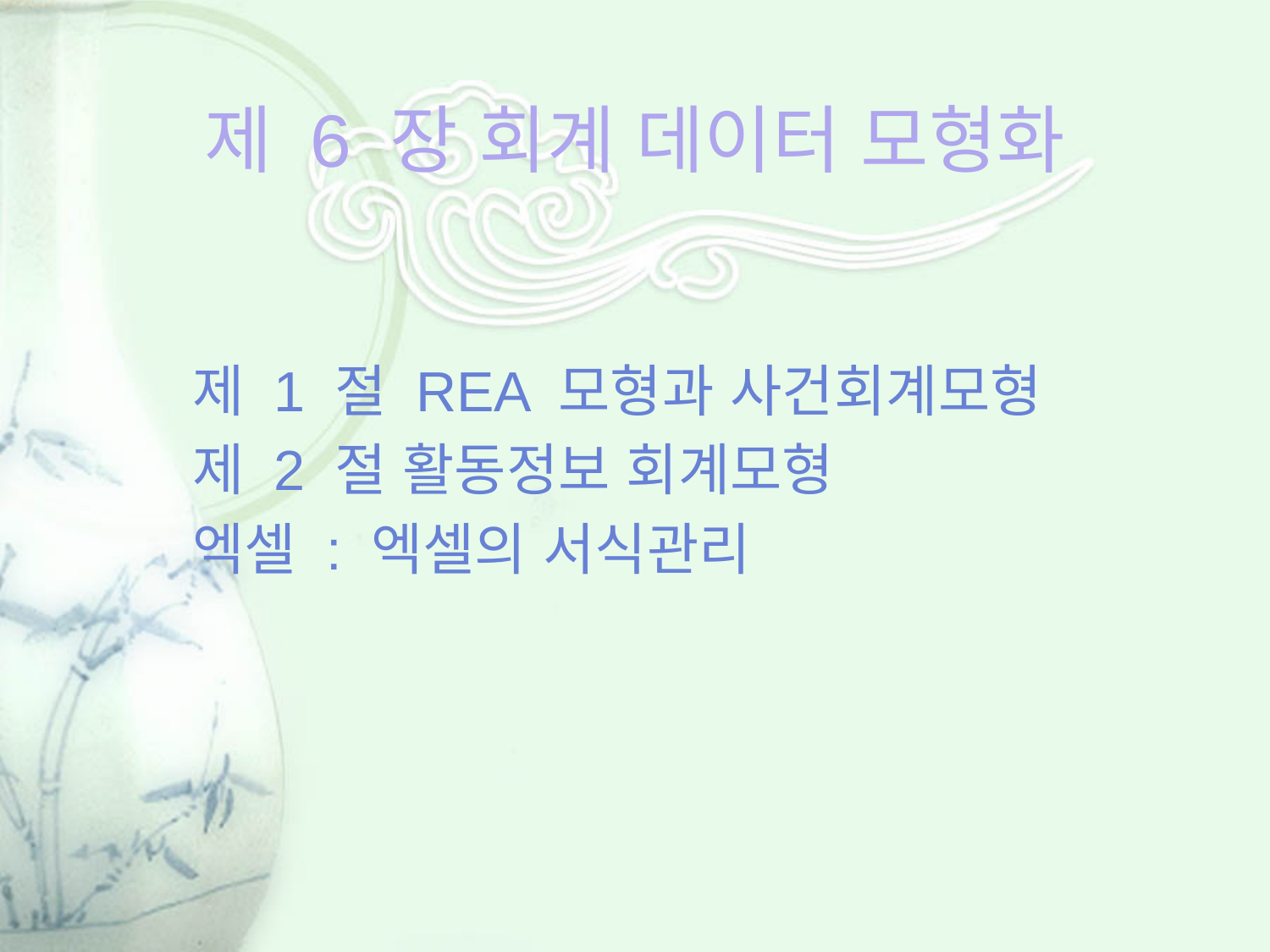

# 제 6 장 회계 데이터 모형화
제 1 절 REA 모형과 사건회계모형
제 2 절 활동정보 회계모형
엑셀 : 엑셀의 서식관리